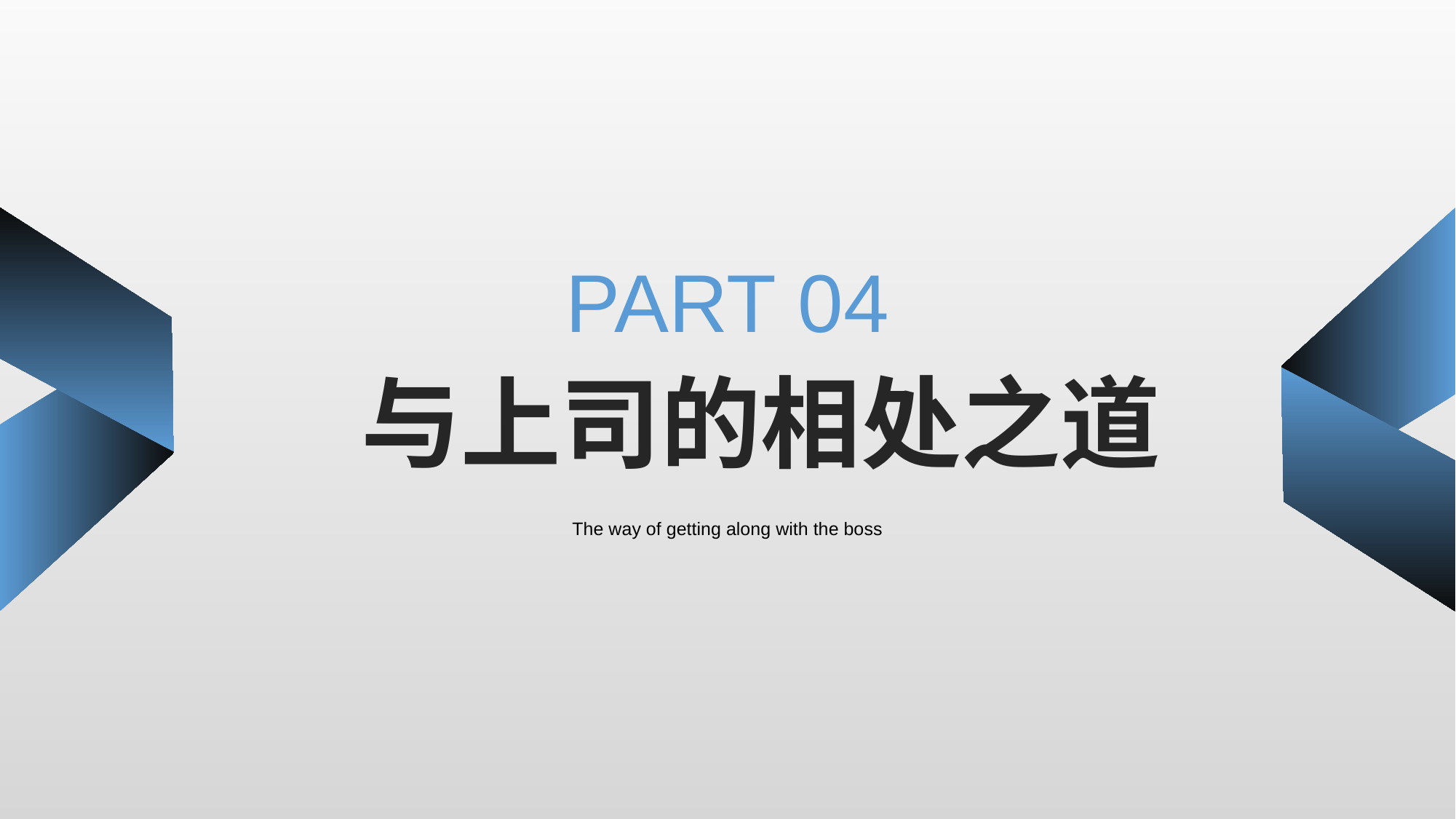

PART 04
与上司的相处之道
The way of getting along with the boss